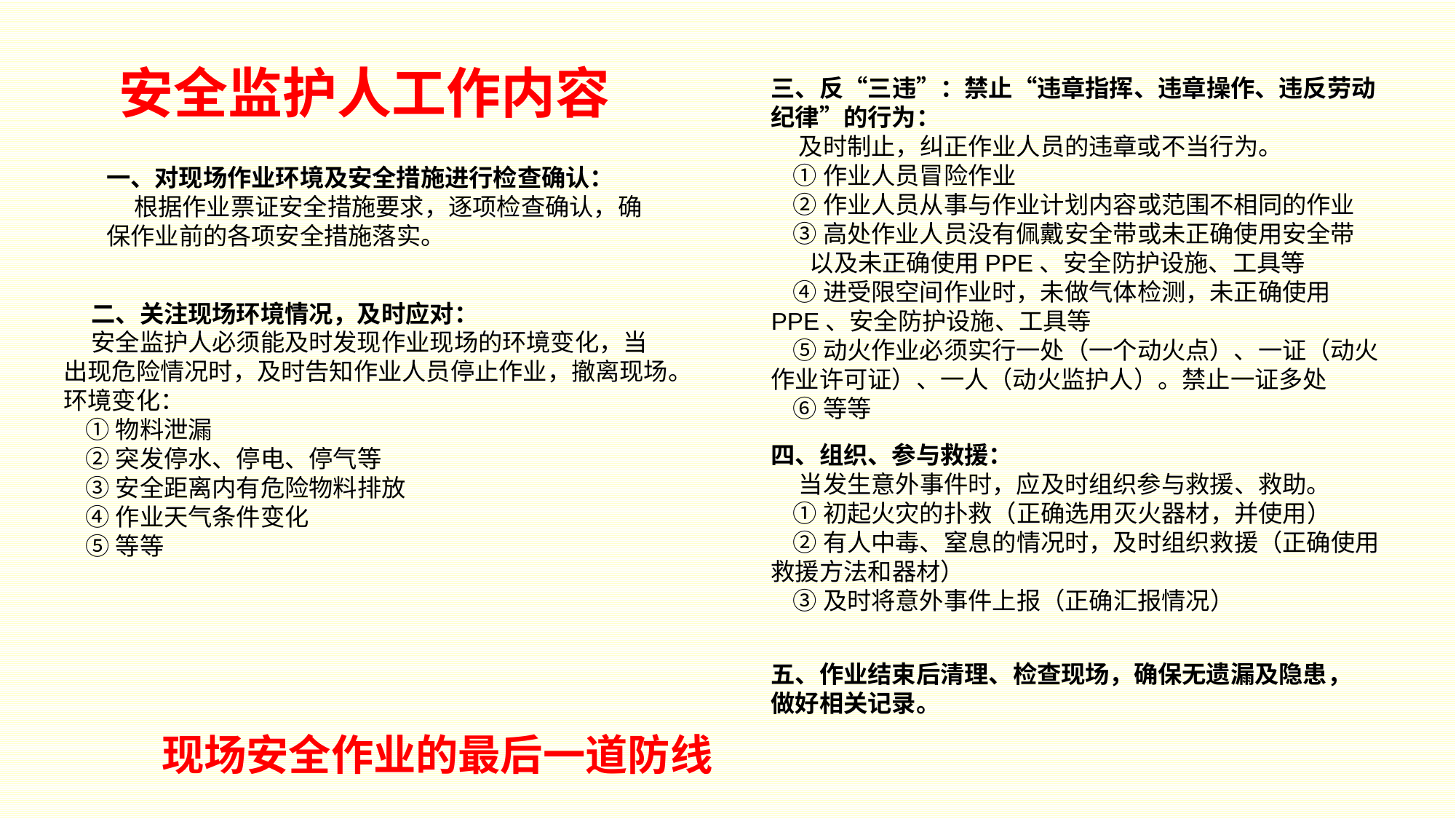

安全监护人工作内容
三、反“三违”：禁止“违章指挥、违章操作、违反劳动纪律”的行为：
    及时制止，纠正作业人员的违章或不当行为。
    ①作业人员冒险作业
    ②作业人员从事与作业计划内容或范围不相同的作业
    ③高处作业人员没有佩戴安全带或未正确使用安全带
      以及未正确使用PPE、安全防护设施、工具等
    ④进受限空间作业时，未做气体检测，未正确使用PPE、安全防护设施、工具等
    ⑤动火作业必须实行一处（一个动火点）、一证（动火作业许可证）、一人（动火监护人）。禁止一证多处
    ⑥等等
一、对现场作业环境及安全措施进行检查确认：
    根据作业票证安全措施要求，逐项检查确认，确保作业前的各项安全措施落实。
    二、关注现场环境情况，及时应对：
    安全监护人必须能及时发现作业现场的环境变化，当出现危险情况时，及时告知作业人员停止作业，撤离现场。
环境变化：
    ①物料泄漏
    ②突发停水、停电、停气等
    ③安全距离内有危险物料排放
    ④作业天气条件变化
    ⑤等等

四、组织、参与救援：
    当发生意外事件时，应及时组织参与救援、救助。
    ①初起火灾的扑救（正确选用灭火器材，并使用）
    ②有人中毒、窒息的情况时，及时组织救援（正确使用救援方法和器材）
    ③及时将意外事件上报（正确汇报情况）
五、作业结束后清理、检查现场，确保无遗漏及隐患，做好相关记录。
现场安全作业的最后一道防线